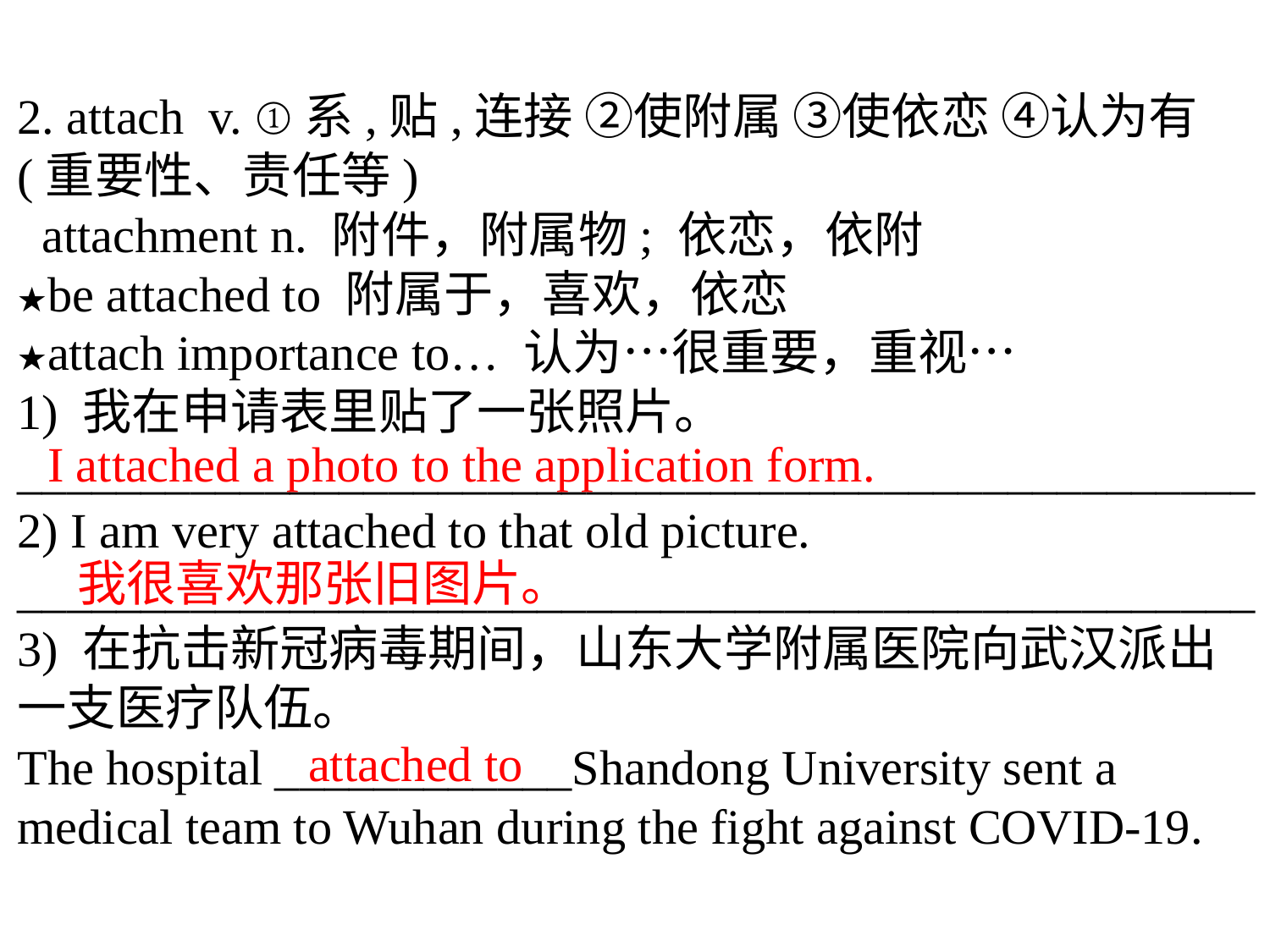

2. attach  v. ①系,贴,连接 ②使附属 ③使依恋 ④认为有(重要性、责任等)
  attachment n. 附件，附属物; 依恋，依附
★be attached to 附属于，喜欢，依恋
★attach importance to… 认为…很重要，重视…
1) 我在申请表里贴了一张照片。
__________________________________________________
2) I am very attached to that old picture.
__________________________________________________
3) 在抗击新冠病毒期间，山东大学附属医院向武汉派出一支医疗队伍。
The hospital ____________Shandong University sent a medical team to Wuhan during the fight against COVID-19.
I attached a photo to the application form.
我很喜欢那张旧图片。
attached to